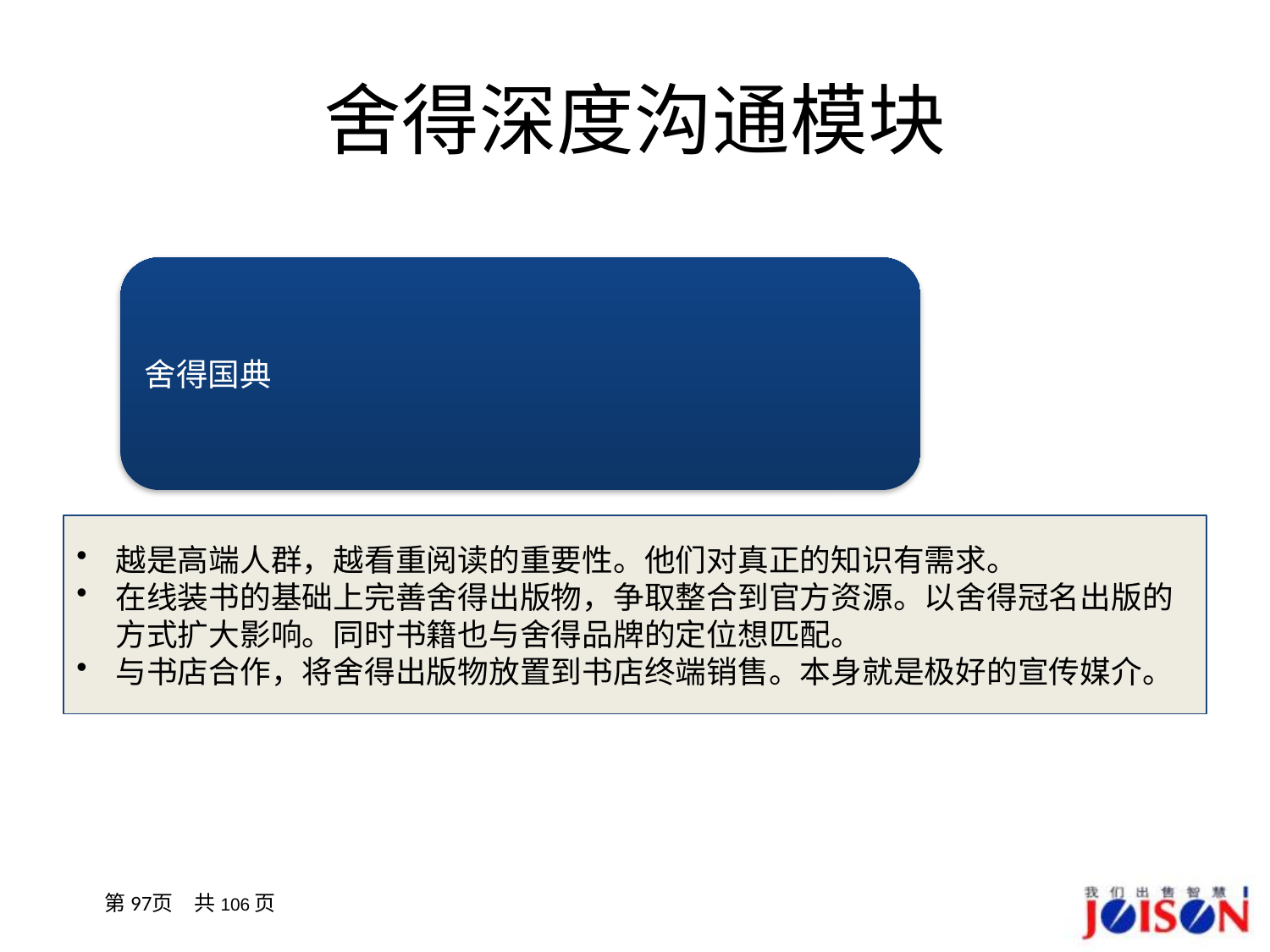

# 舍得深度沟通模块
舍得国典
越是高端人群，越看重阅读的重要性。他们对真正的知识有需求。
在线装书的基础上完善舍得出版物，争取整合到官方资源。以舍得冠名出版的方式扩大影响。同时书籍也与舍得品牌的定位想匹配。
与书店合作，将舍得出版物放置到书店终端销售。本身就是极好的宣传媒介。